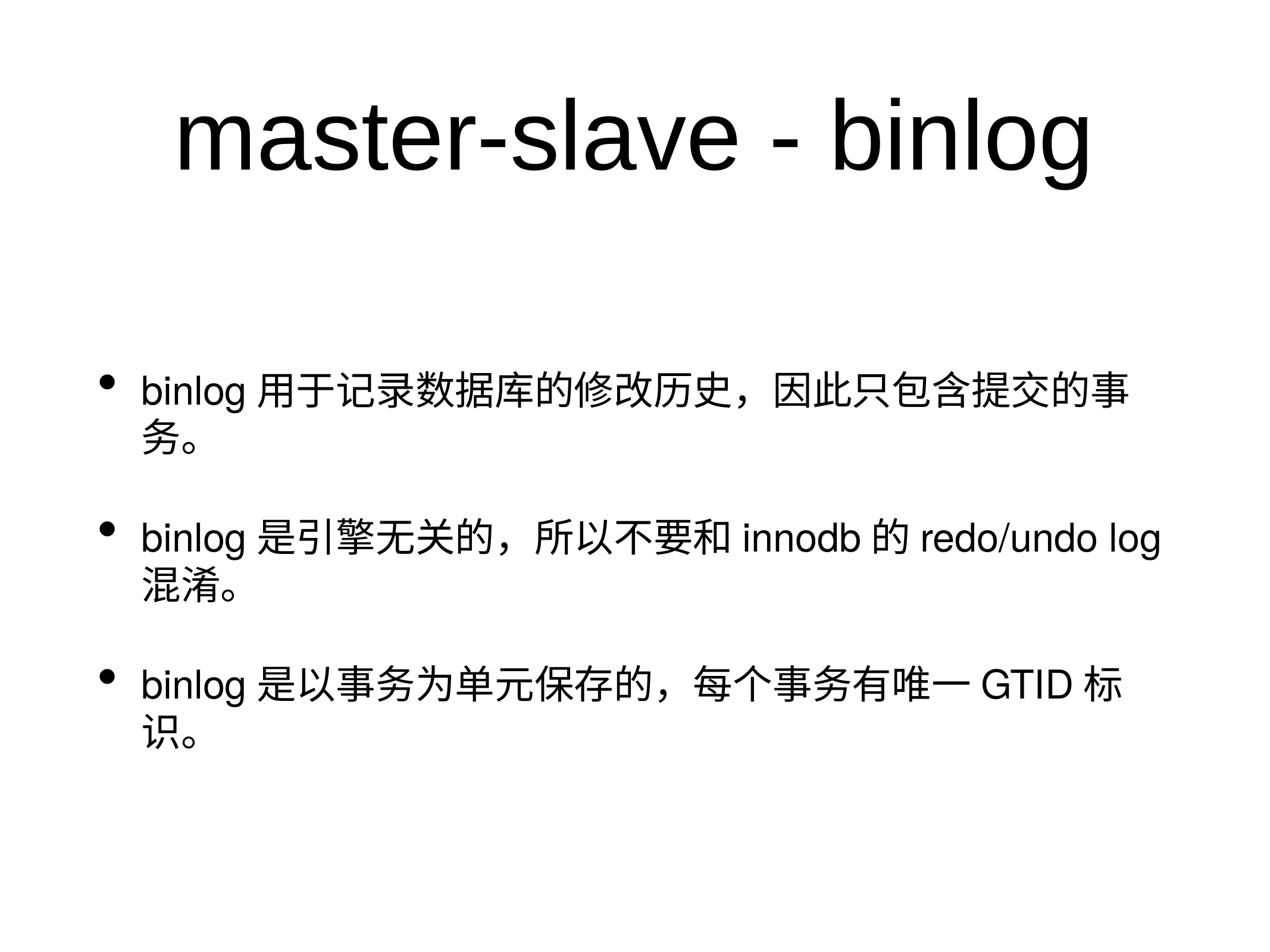

# master-slave - binlog
binlog用于记录数据库的修改历史，因此只包含提交的事务。
binlog是引擎无关的，所以不要和innodb的redo/undo log混淆。
binlog是以事务为单元保存的，每个事务有唯一GTID标识。